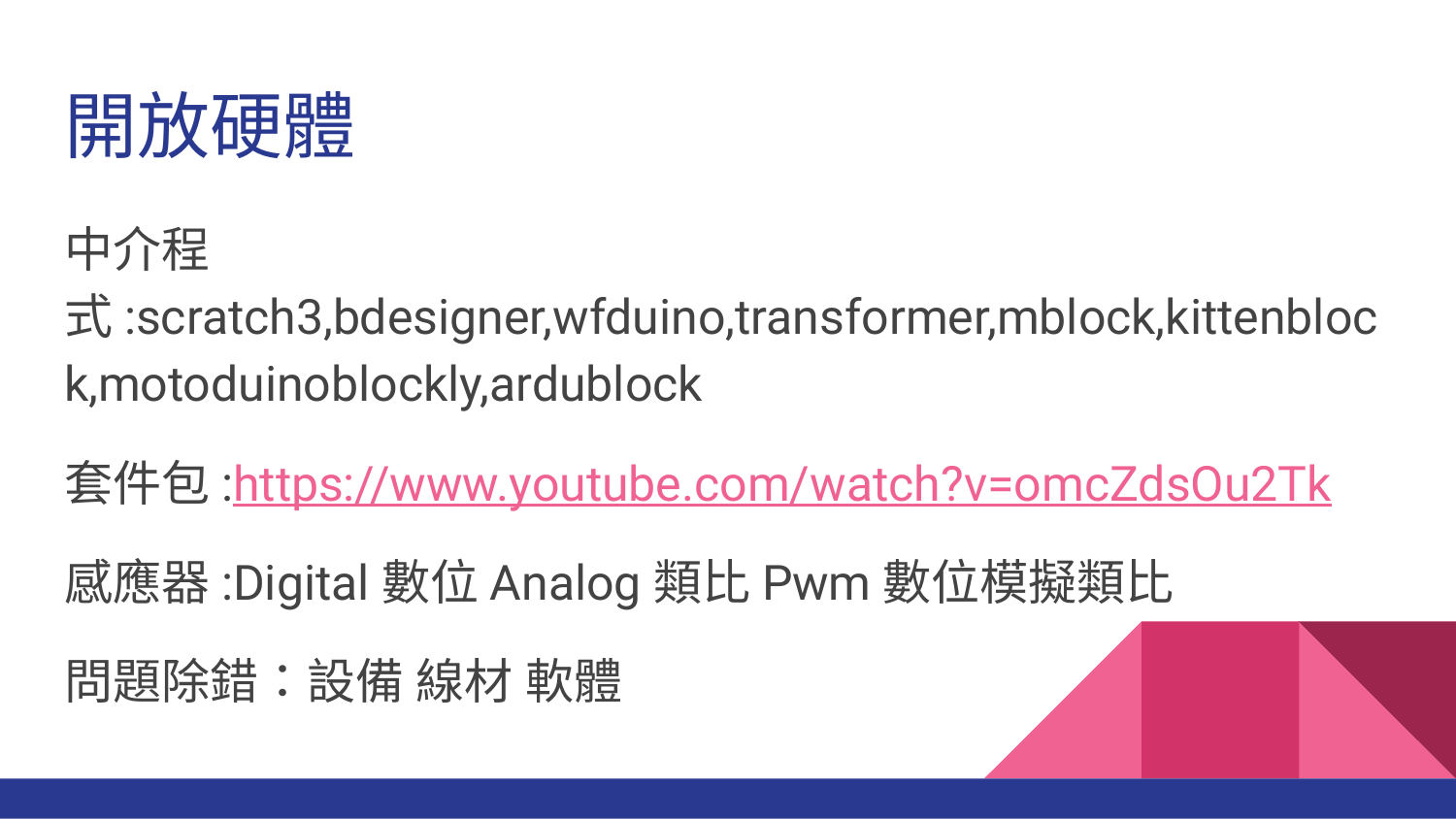

# 開放硬體
中介程式:scratch3,bdesigner,wfduino,transformer,mblock,kittenblock,motoduinoblockly,ardublock
套件包:https://www.youtube.com/watch?v=omcZdsOu2Tk
感應器:Digital數位Analog類比Pwm數位模擬類比
問題除錯：設備 線材 軟體